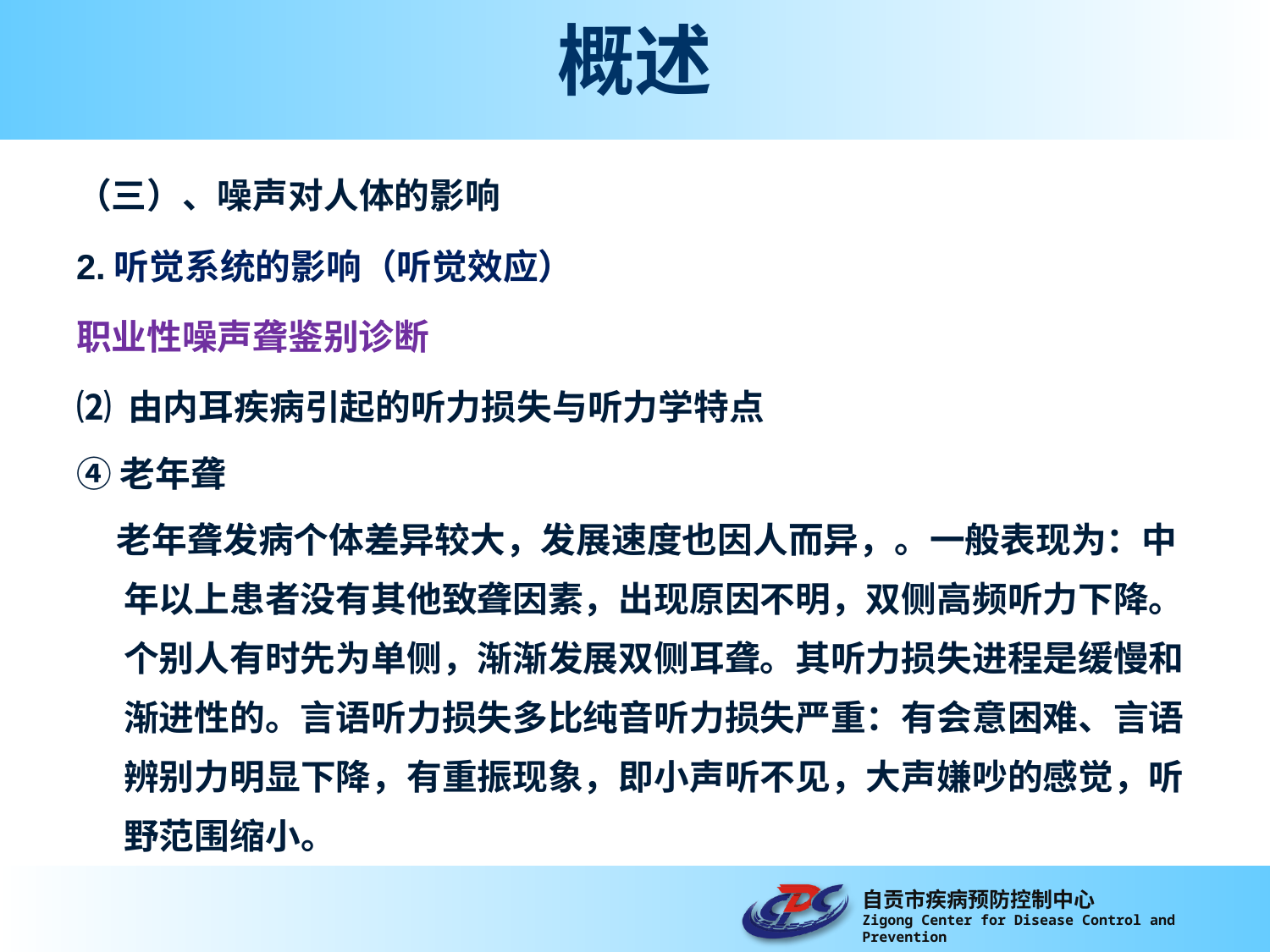

# 概述
（三）、噪声对人体的影响
2.听觉系统的影响（听觉效应）
职业性噪声聋鉴别诊断
⑵ 由内耳疾病引起的听力损失与听力学特点
④老年聋
    老年聋发病个体差异较大，发展速度也因人而异，。一般表现为：中年以上患者没有其他致聋因素，出现原因不明，双侧高频听力下降。个别人有时先为单侧，渐渐发展双侧耳聋。其听力损失进程是缓慢和渐进性的。言语听力损失多比纯音听力损失严重：有会意困难、言语辨别力明显下降，有重振现象，即小声听不见，大声嫌吵的感觉，听野范围缩小。

58